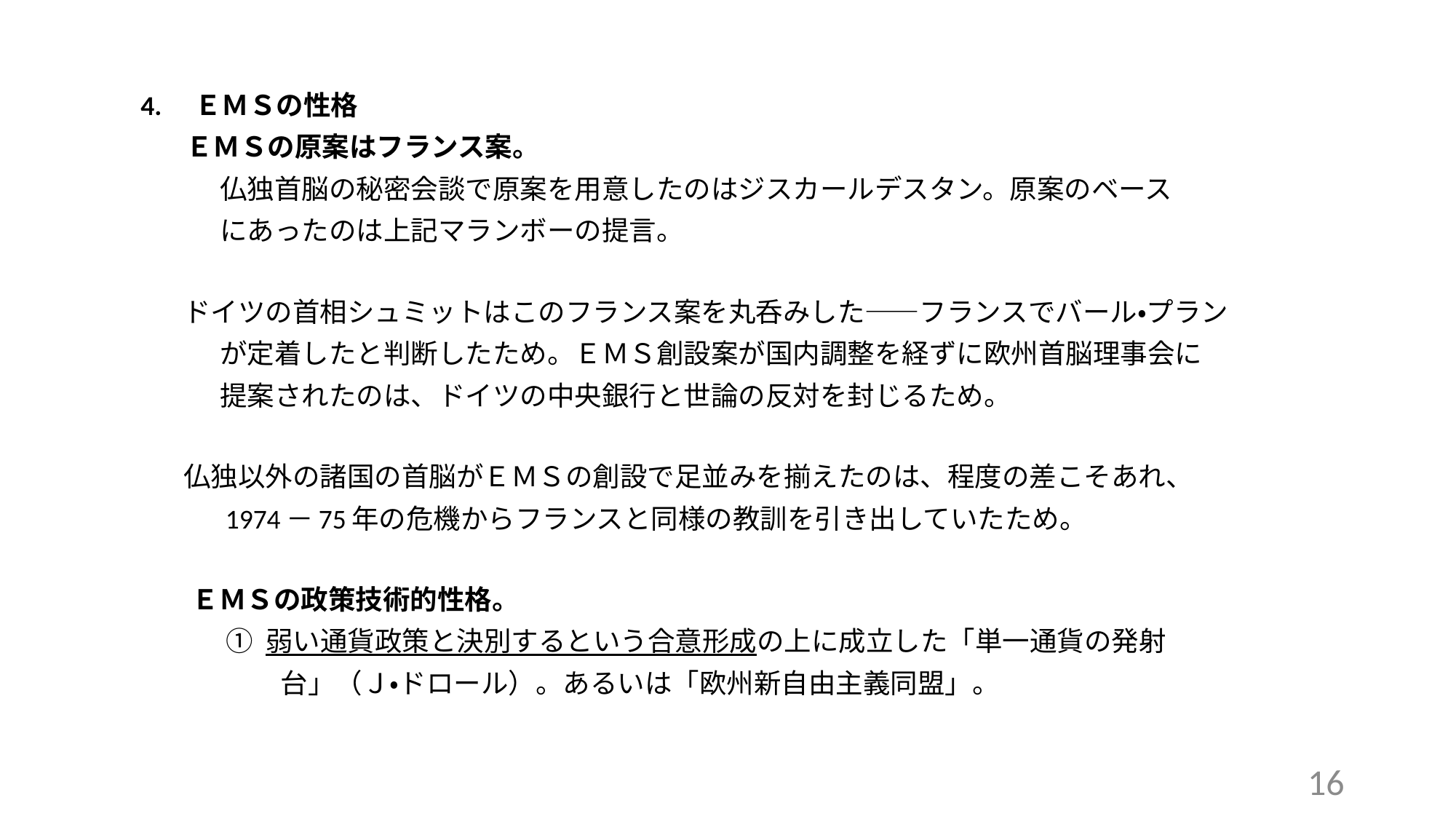

4.　ＥＭＳの性格
　　　ＥＭＳの原案はフランス案。
　　　　仏独首脳の秘密会談で原案を用意したのはジスカールデスタン。原案のベース
　　　　にあったのは上記マランボーの提言。

            ドイツの首相シュミットはこのフランス案を丸呑みした――フランスでバール・プラン
　　　　が定着したと判断したため。ＥＭＳ創設案が国内調整を経ずに欧州首脳理事会に
　　　　提案されたのは、ドイツの中央銀行と世論の反対を封じるため。

            仏独以外の諸国の首脳がＥＭＳの創設で足並みを揃えたのは、程度の差こそあれ、
　　　　1974－75年の危機からフランスと同様の教訓を引き出していたため。

　　　 ＥＭＳの政策技術的性格。
　　　　 ①  弱い通貨政策と決別するという合意形成の上に成立した「単一通貨の発射
　　　　　　 台」（Ｊ・ドロール）。あるいは「欧州新自由主義同盟」。

16